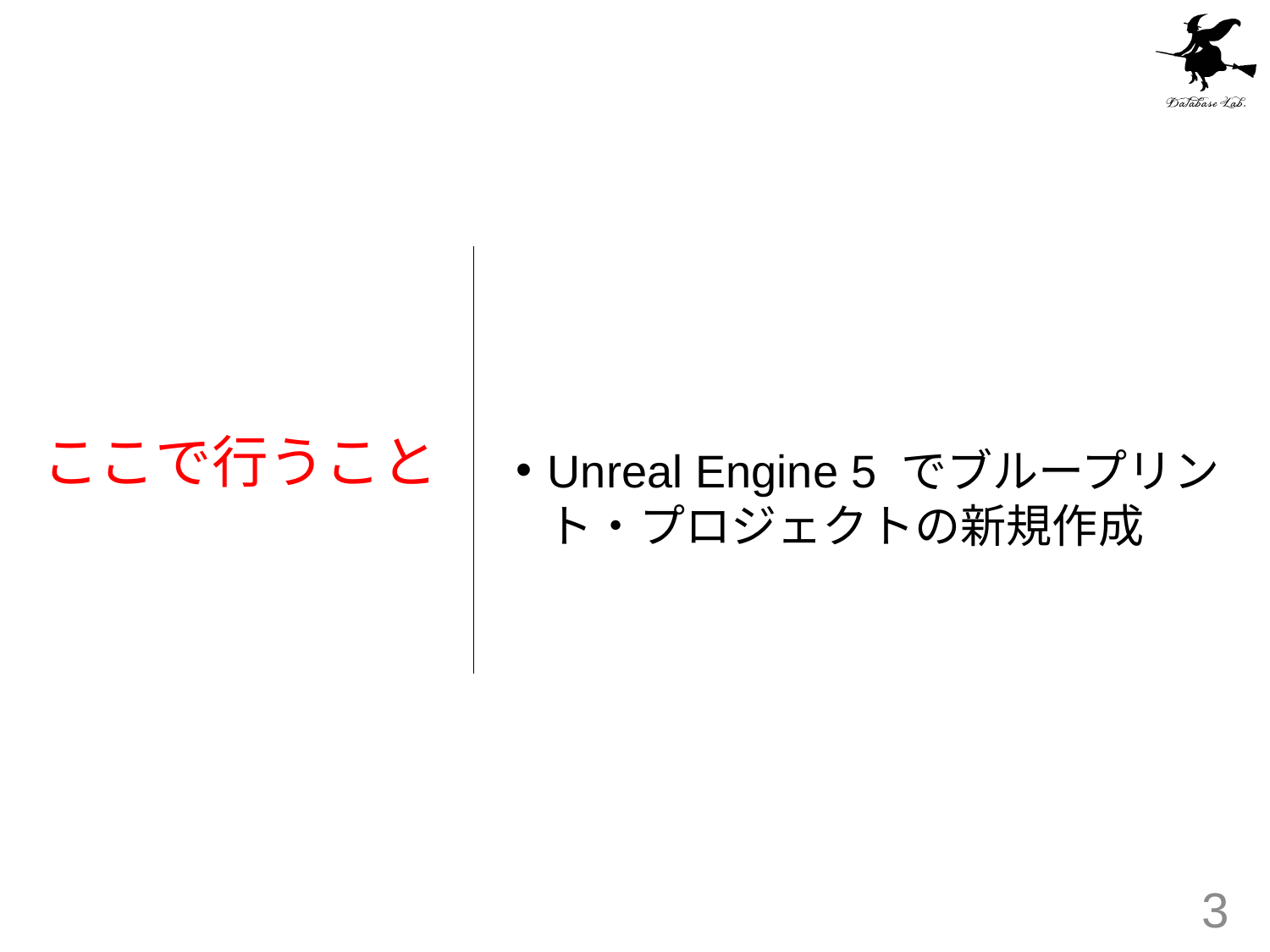

Unreal Engine 5 でブループリント・プロジェクトの新規作成
# ここで行うこと
3